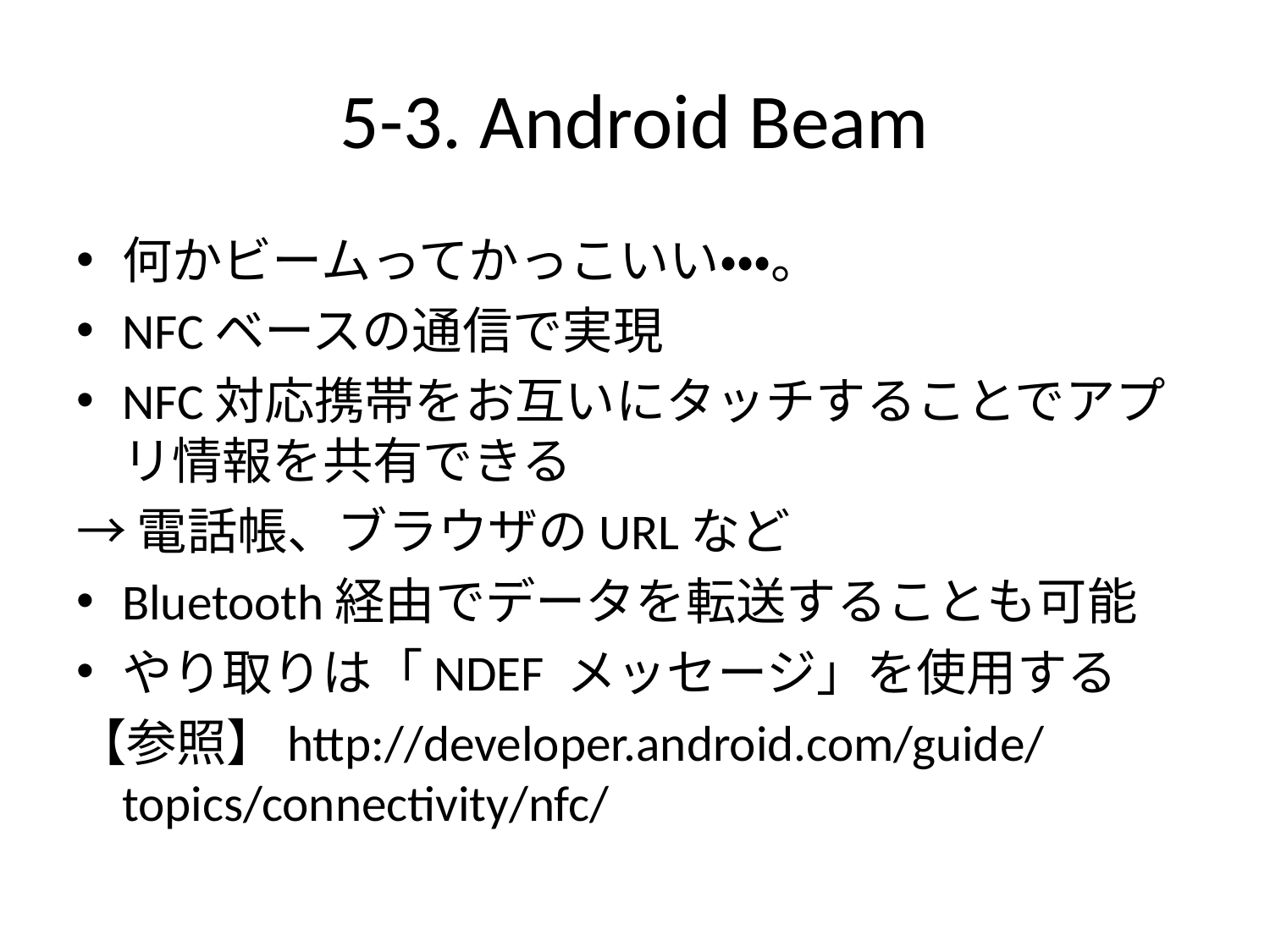

# 5-3. Android Beam
何かビームってかっこいい・・・。
NFCベースの通信で実現
NFC対応携帯をお互いにタッチすることでアプリ情報を共有できる
→電話帳、ブラウザのURLなど
Bluetooth経由でデータを転送することも可能
やり取りは「NDEF メッセージ」を使用する
【参照】http://developer.android.com/guide/topics/connectivity/nfc/